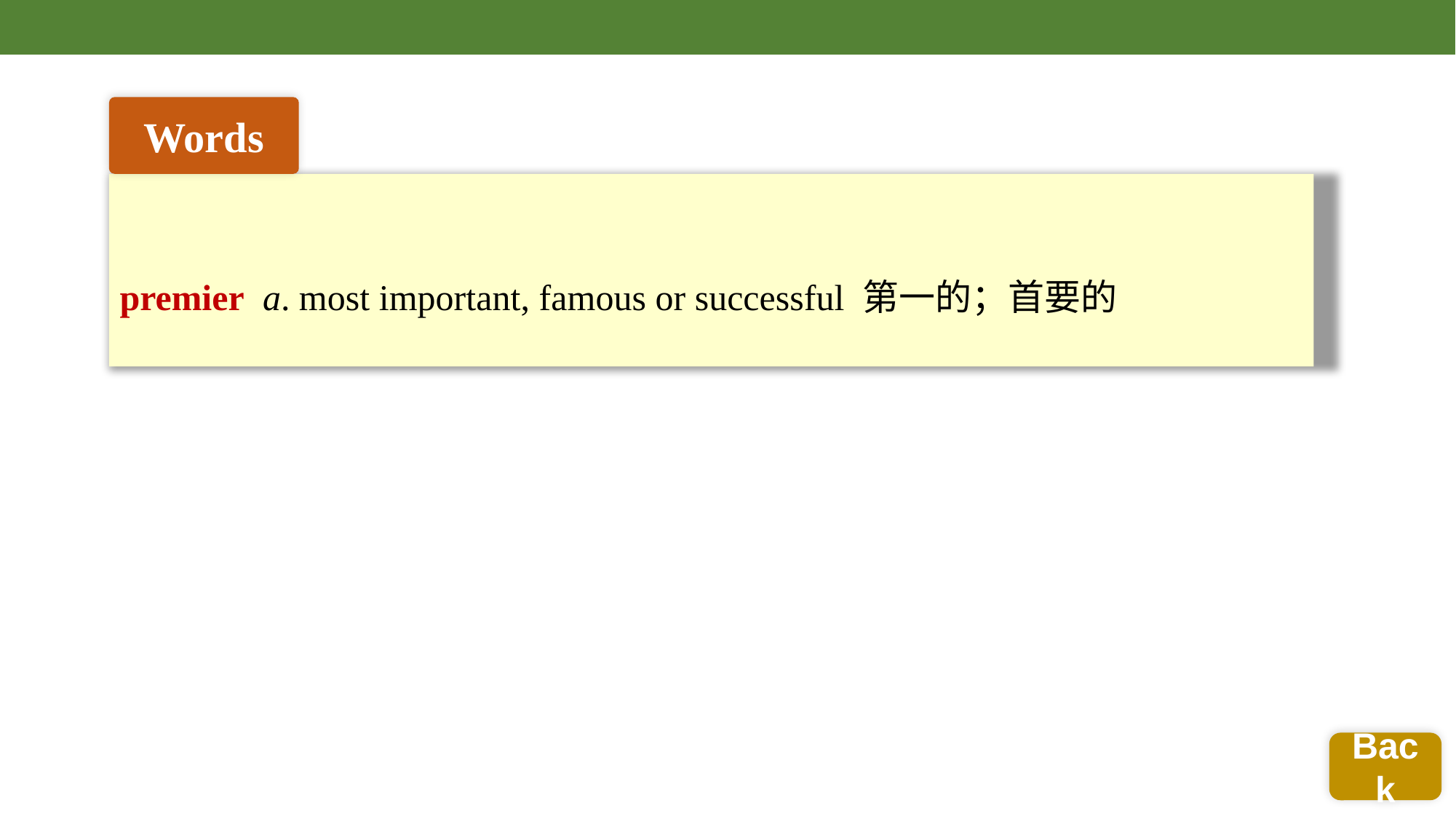

Words

premier  a. most important, famous or successful 第一的；首要的

Back